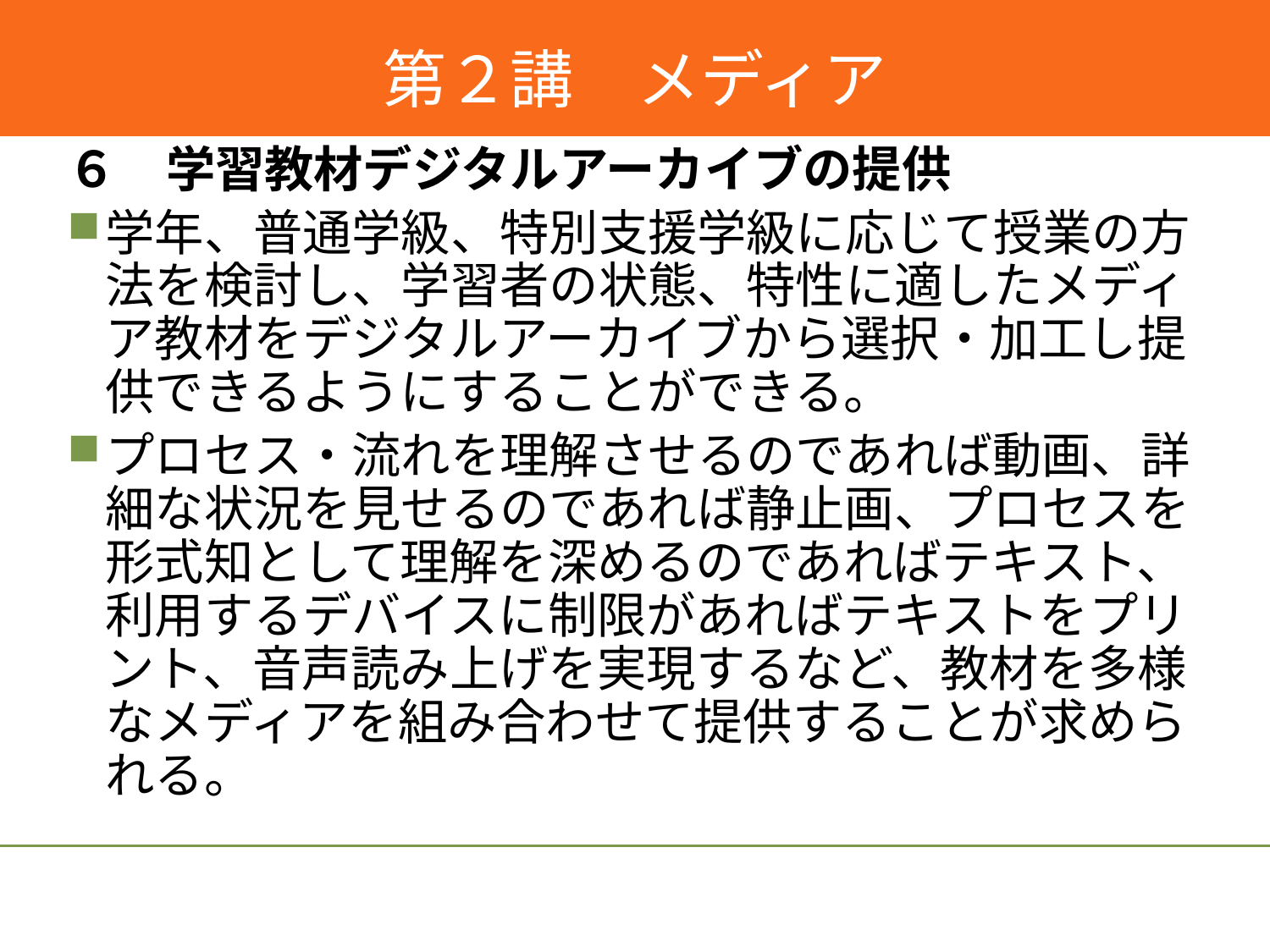

#
第２講　メディア
６　学習教材デジタルアーカイブの提供
学年、普通学級、特別支援学級に応じて授業の方法を検討し、学習者の状態、特性に適したメディア教材をデジタルアーカイブから選択・加工し提供できるようにすることができる。
プロセス・流れを理解させるのであれば動画、詳細な状況を見せるのであれば静止画、プロセスを形式知として理解を深めるのであればテキスト、利用するデバイスに制限があればテキストをプリント、音声読み上げを実現するなど、教材を多様なメディアを組み合わせて提供することが求められる。